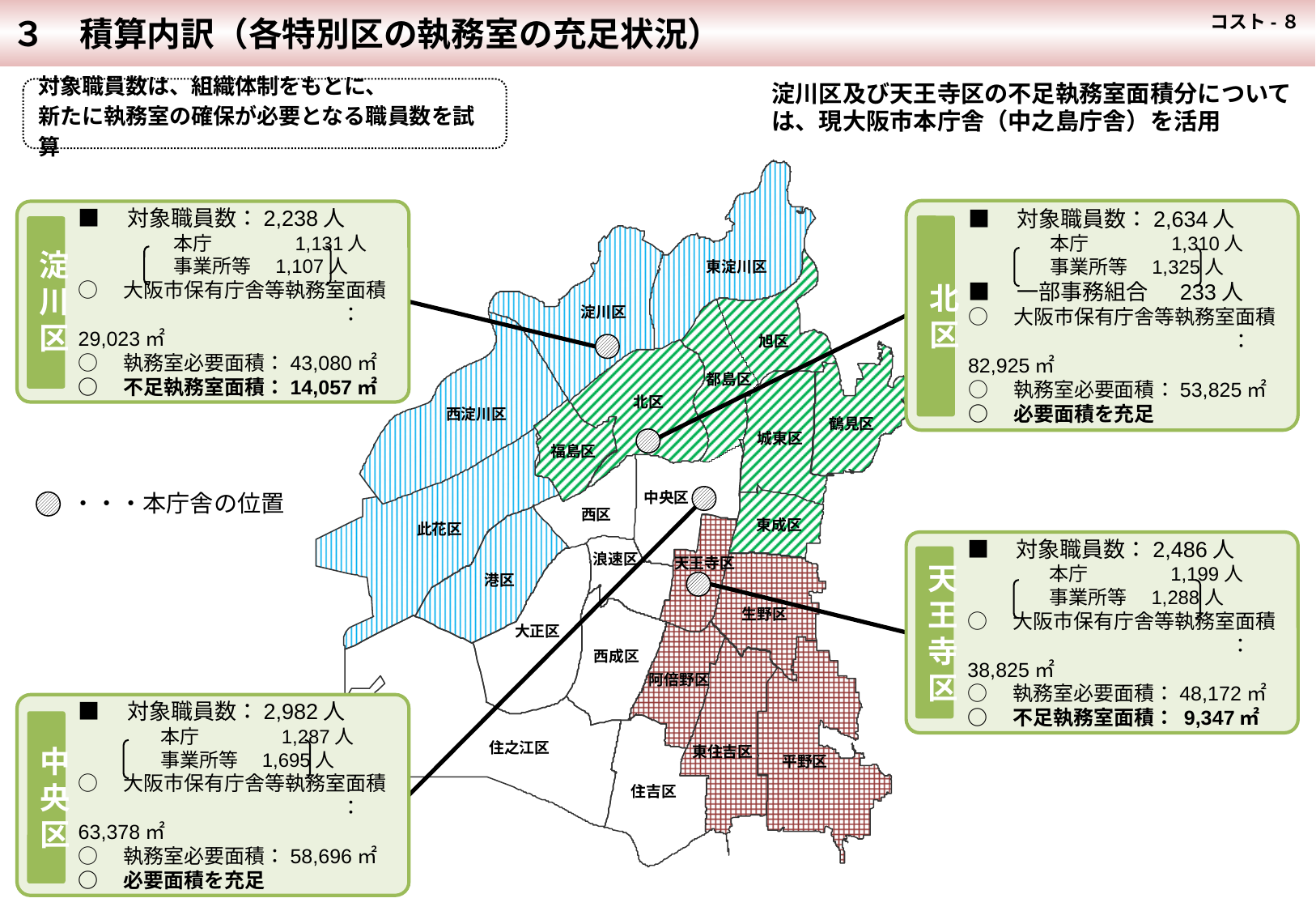

３　積算内訳（各特別区の執務室の充足状況）
コスト-８
淀川区及び天王寺区の不足執務室面積分については、現大阪市本庁舎（中之島庁舎）を活用
対象職員数は、組織体制をもとに、
新たに執務室の確保が必要となる職員数を試算

東淀川区
淀川区
旭区
都島区
北区
西淀川区
鶴見区
城東区
福島区
中央区
西区
東成区
此花区
浪速区
天王寺区
港区
生野区
大正区
西成区
阿倍野区
東住吉区
住之江区
平野区
住吉区
■　対象職員数：2,634人
　　 　　本庁　　　　1,310人
　　 　　事業所等　1,325人
■　一部事務組合　 233人
○　大阪市保有庁舎等執務室面積
　　　　　　　　　　　　　：82,925㎡
○　執務室必要面積：53,825㎡
○　必要面積を充足
北区
■　対象職員数：2,238人
　　    　　本庁　　　　1,131人
　　   　 　事業所等　1,107人
○　大阪市保有庁舎等執務室面積
　　　　　　　　　　　　　：29,023㎡
○　執務室必要面積：43,080㎡
○　不足執務室面積：14,057㎡
淀川区

　・・・本庁舎の位置

■　対象職員数：2,486人
　　 　　本庁　　　　1,199人
　　 　　事業所等　1,288人
○　大阪市保有庁舎等執務室面積
　　　　　　　　　　　　　：38,825㎡
○　執務室必要面積：48,172㎡
○　不足執務室面積： 9,347㎡
天王寺区

■　対象職員数：2,982人
　　　　 本庁　　　　1,287人
　　　 　事業所等　1,695人
○　大阪市保有庁舎等執務室面積
　　　　　　　　　　　　　：63,378㎡
○　執務室必要面積：58,696㎡
○　必要面積を充足
中央区